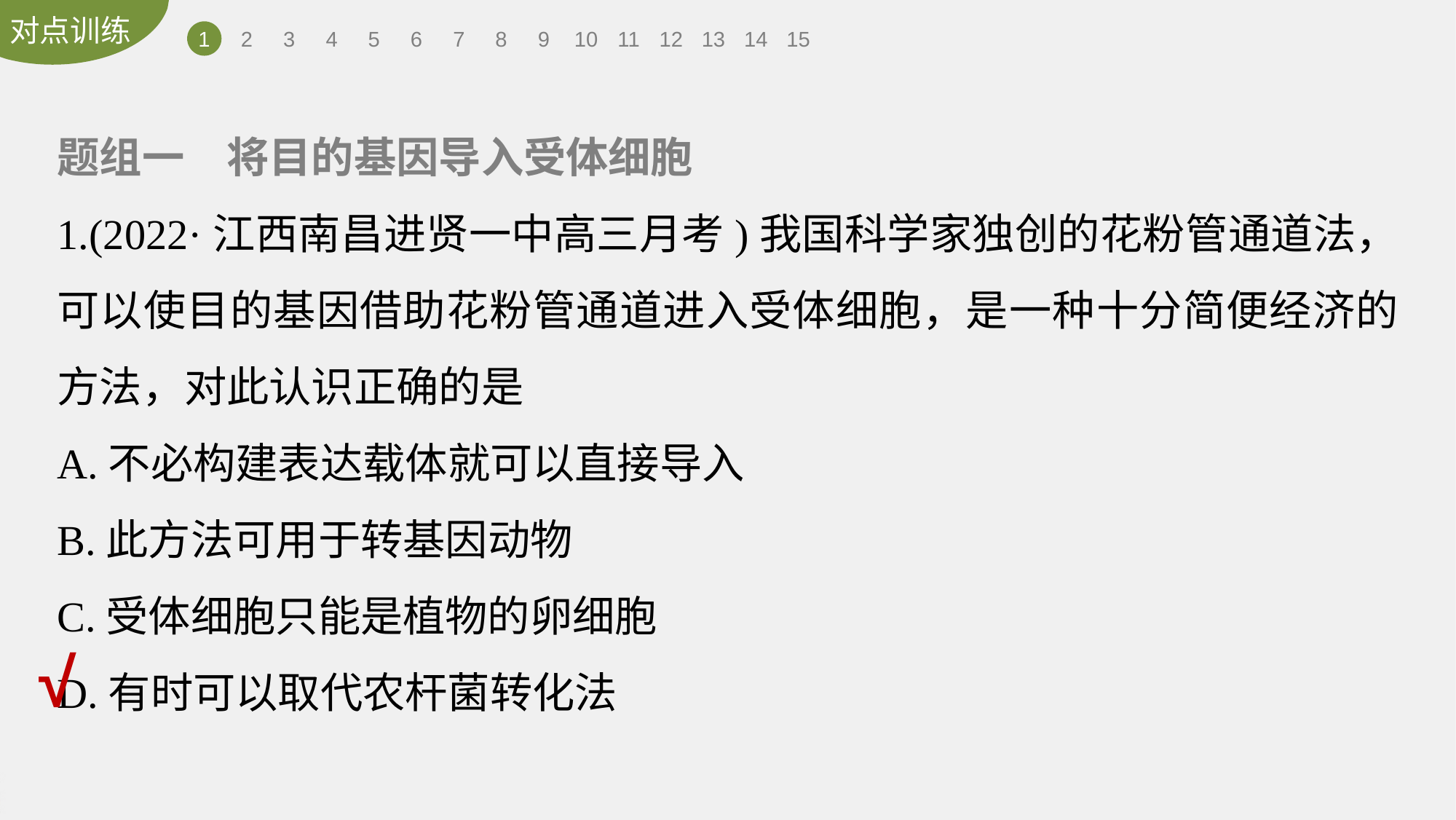

1
2
3
4
5
6
7
8
9
10
11
12
13
14
15
题组一　将目的基因导入受体细胞
1.(2022·江西南昌进贤一中高三月考)我国科学家独创的花粉管通道法，可以使目的基因借助花粉管通道进入受体细胞，是一种十分简便经济的方法，对此认识正确的是
A.不必构建表达载体就可以直接导入
B.此方法可用于转基因动物
C.受体细胞只能是植物的卵细胞
D.有时可以取代农杆菌转化法
√